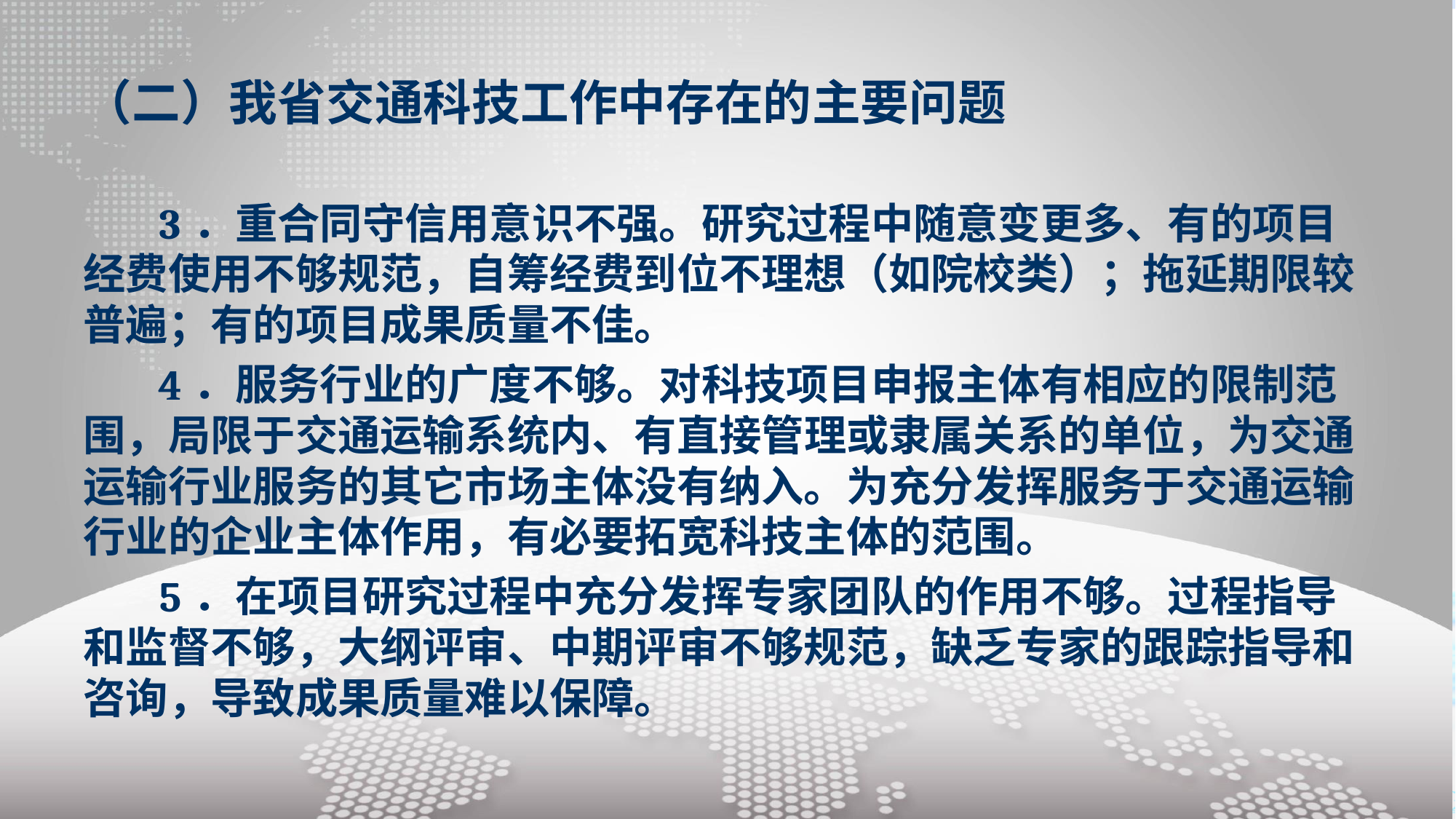

# （二）我省交通科技工作中存在的主要问题
        3．重合同守信用意识不强。研究过程中随意变更多、有的项目经费使用不够规范，自筹经费到位不理想（如院校类）；拖延期限较普遍；有的项目成果质量不佳。
        4．服务行业的广度不够。对科技项目申报主体有相应的限制范围，局限于交通运输系统内、有直接管理或隶属关系的单位，为交通运输行业服务的其它市场主体没有纳入。为充分发挥服务于交通运输行业的企业主体作用，有必要拓宽科技主体的范围。
        5．在项目研究过程中充分发挥专家团队的作用不够。过程指导和监督不够，大纲评审、中期评审不够规范，缺乏专家的跟踪指导和咨询，导致成果质量难以保障。